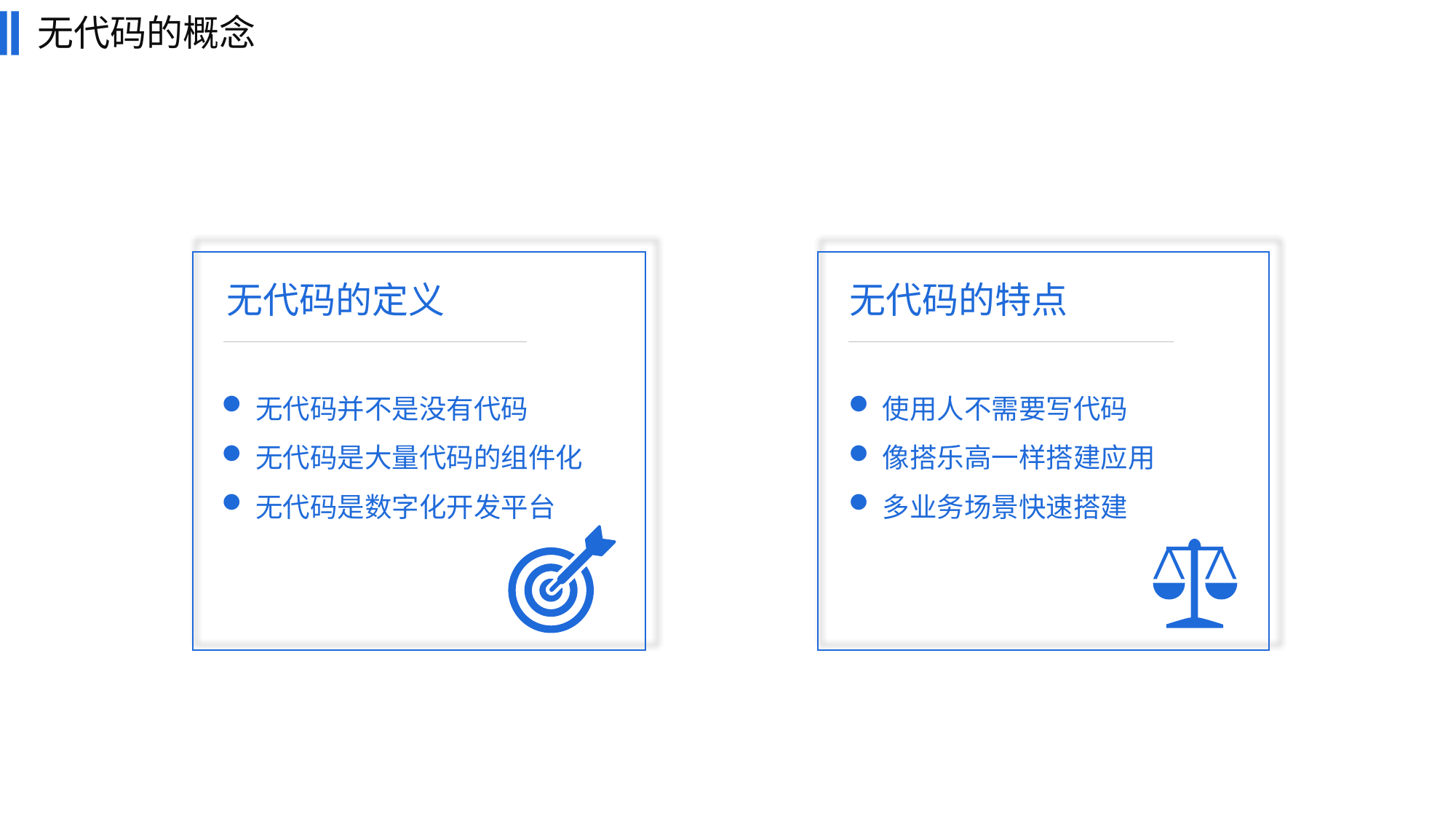

无代码的概念

无代码的定义
无代码的特点
无代码并不是没有代码
无代码是大量代码的组件化
无代码是数字化开发平台
使用人不需要写代码
像搭乐高一样搭建应用
多业务场景快速搭建